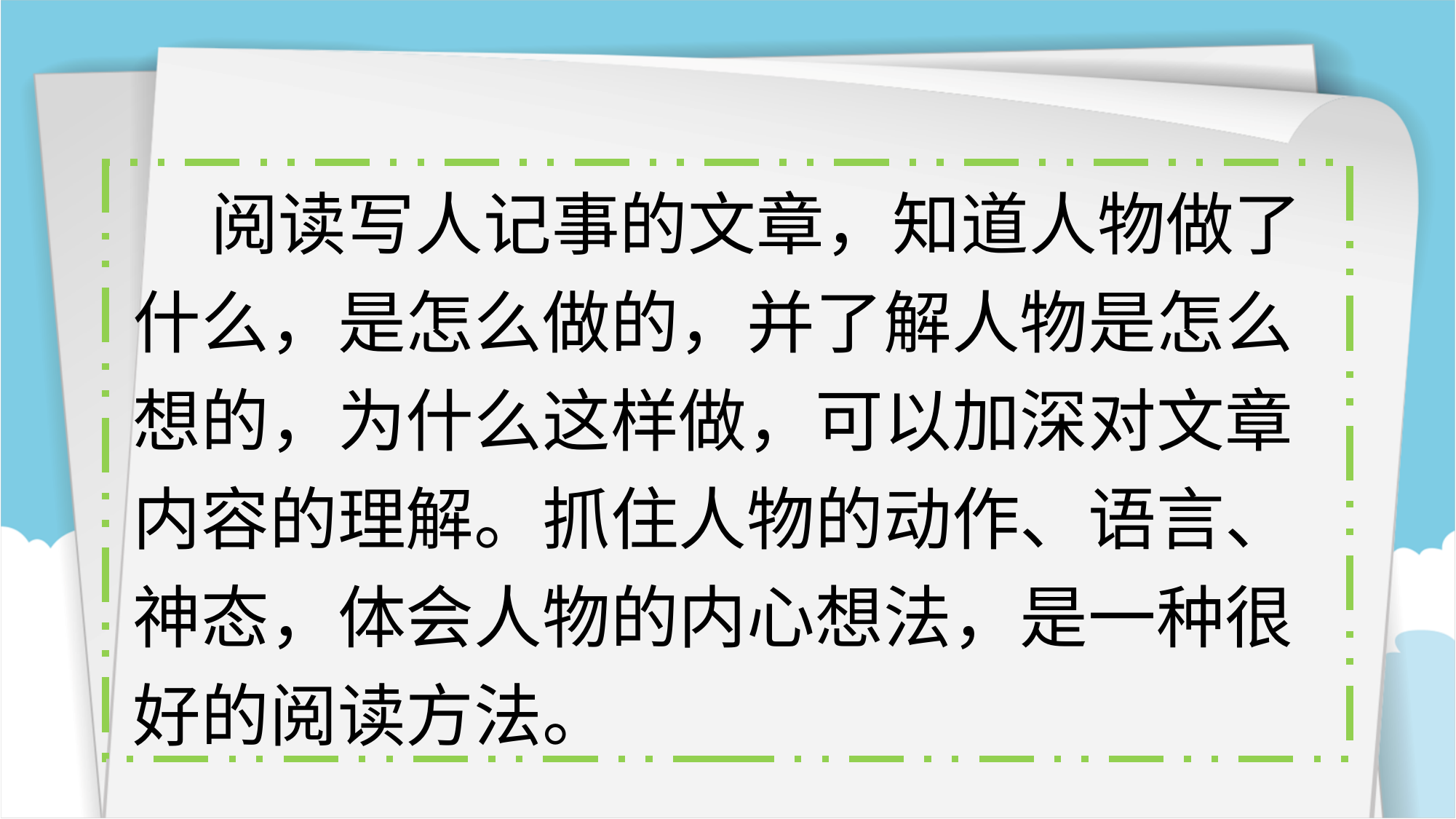

阅读写人记事的文章，知道人物做了什么，是怎么做的，并了解人物是怎么想的，为什么这样做，可以加深对文章内容的理解。抓住人物的动作、语言、神态，体会人物的内心想法，是一种很好的阅读方法。